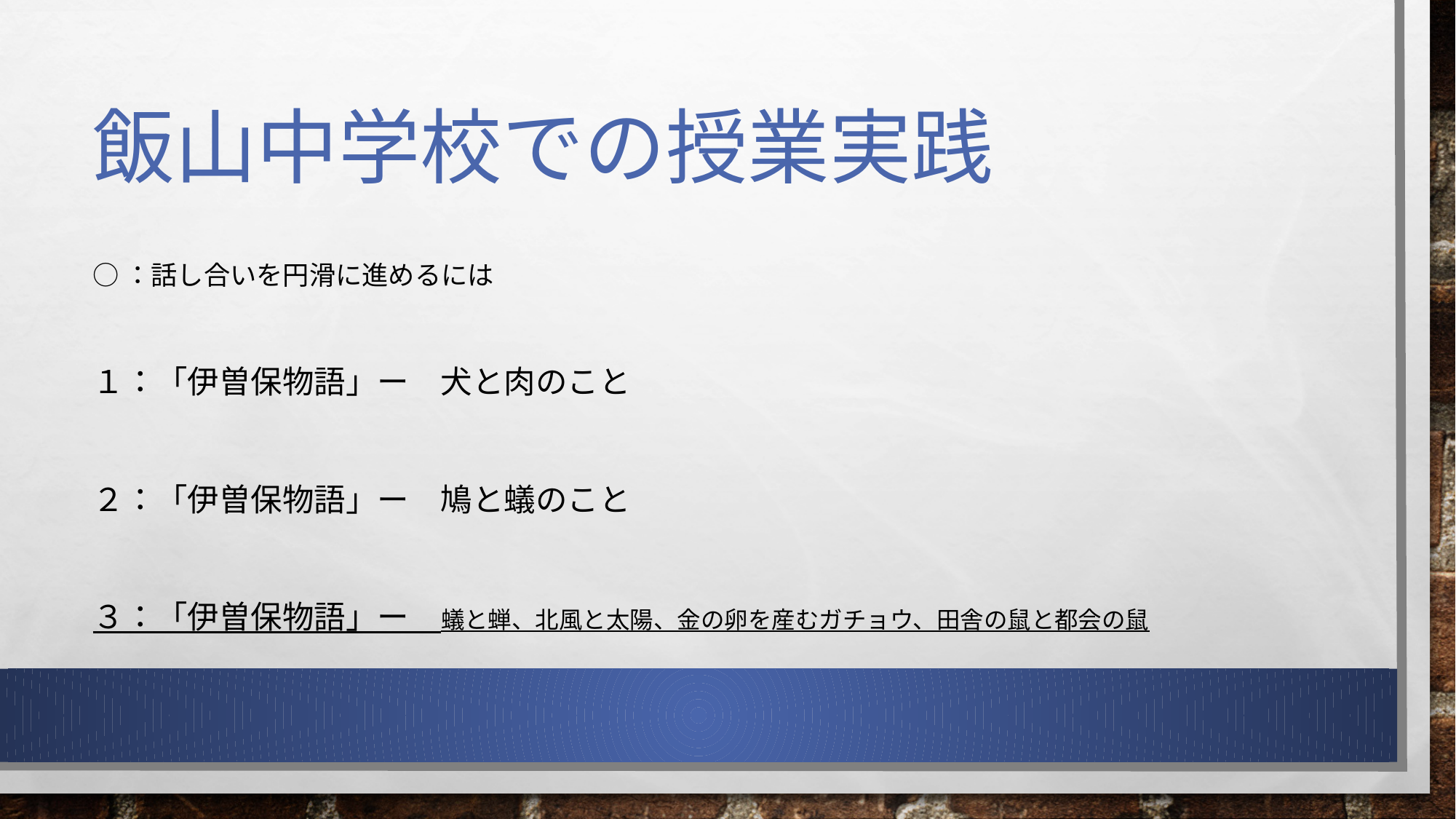

# 飯山中学校での授業実践
○：話し合いを円滑に進めるには

１：「伊曽保物語」ー　犬と肉のこと

２：「伊曽保物語」ー　鳩と蟻のこと

３：「伊曽保物語」ー　蟻と蝉、北風と太陽、金の卵を産むガチョウ、田舎の鼠と都会の鼠